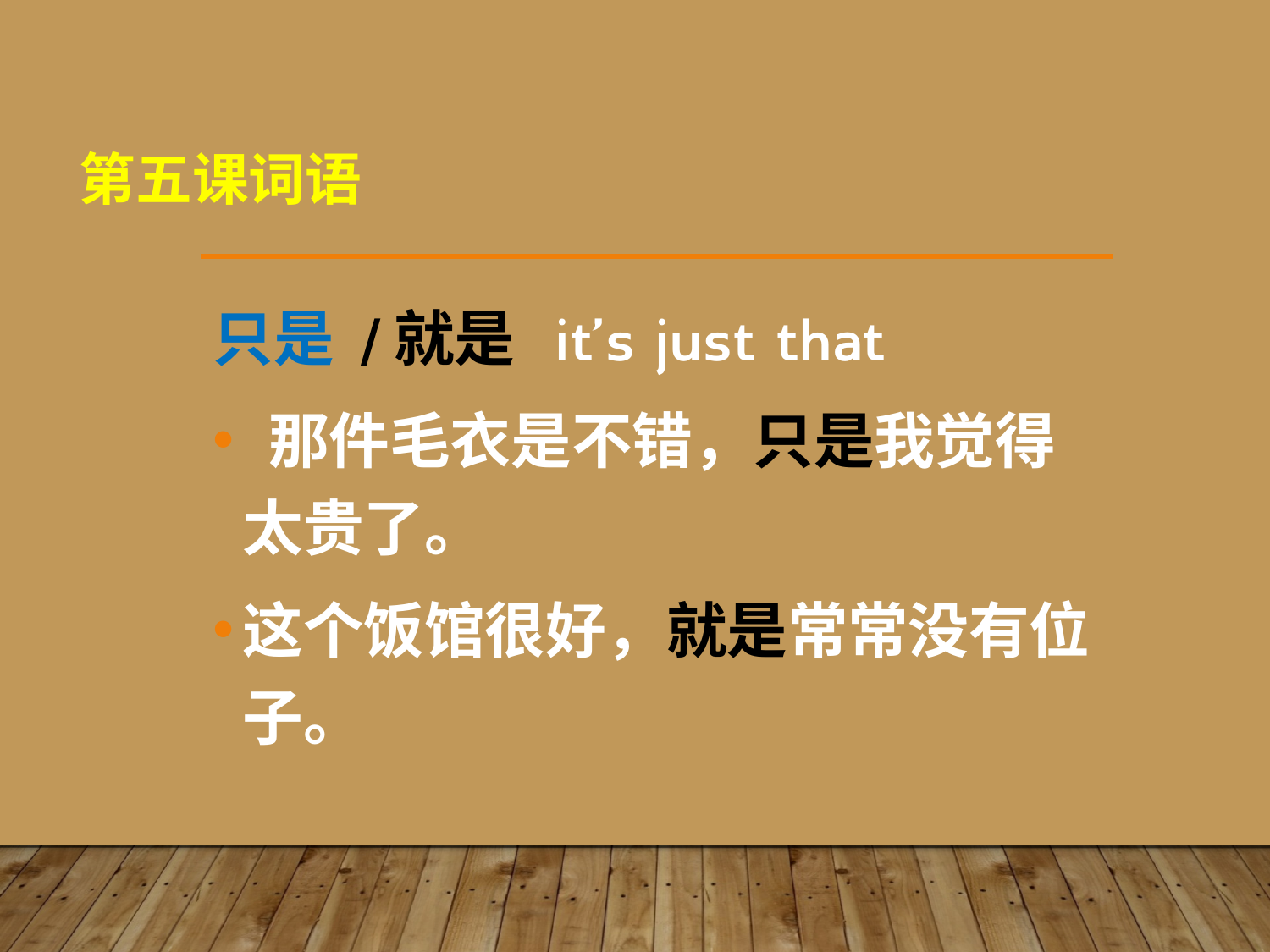

# 第五课词语
只是 /就是  it’s just that
 那件毛衣是不错，只是我觉得太贵了。
这个饭馆很好，就是常常没有位子。